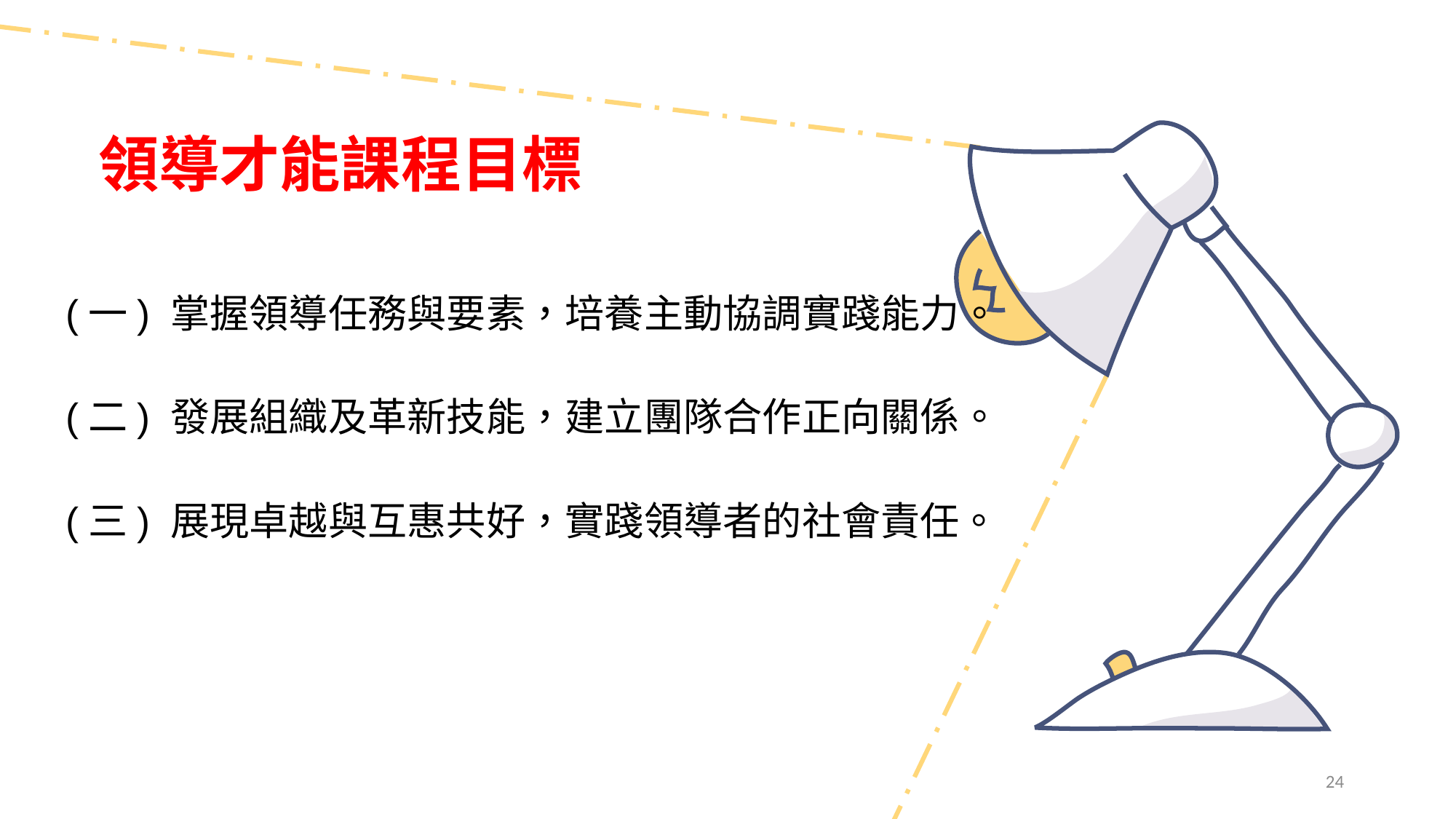

領導才能課程目標

(一) 掌握領導任務與要素，培養主動協調實踐能力。
(二) 發展組織及革新技能，建立團隊合作正向關係。
(三) 展現卓越與互惠共好，實踐領導者的社會責任。

24